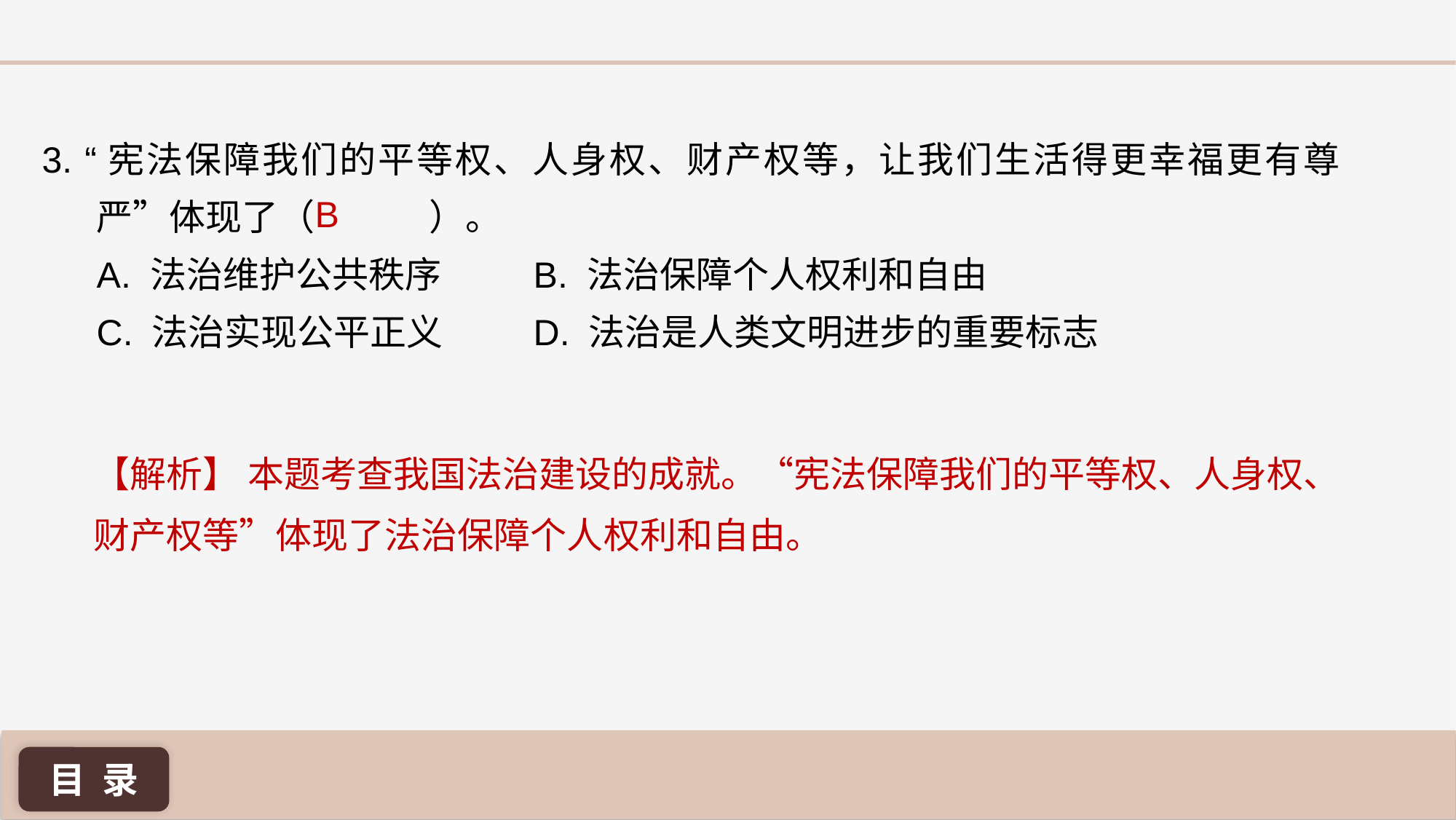

3. “宪法保障我们的平等权、人身权、财产权等，让我们生活得更幸福更有尊严”体现了（              ）。
A. 法治维护公共秩序 	B. 法治保障个人权利和自由
C. 法治实现公平正义 	D. 法治是人类文明进步的重要标志
B
【解析】 本题考查我国法治建设的成就。“宪法保障我们的平等权、人身权、财产权等”体现了法治保障个人权利和自由。